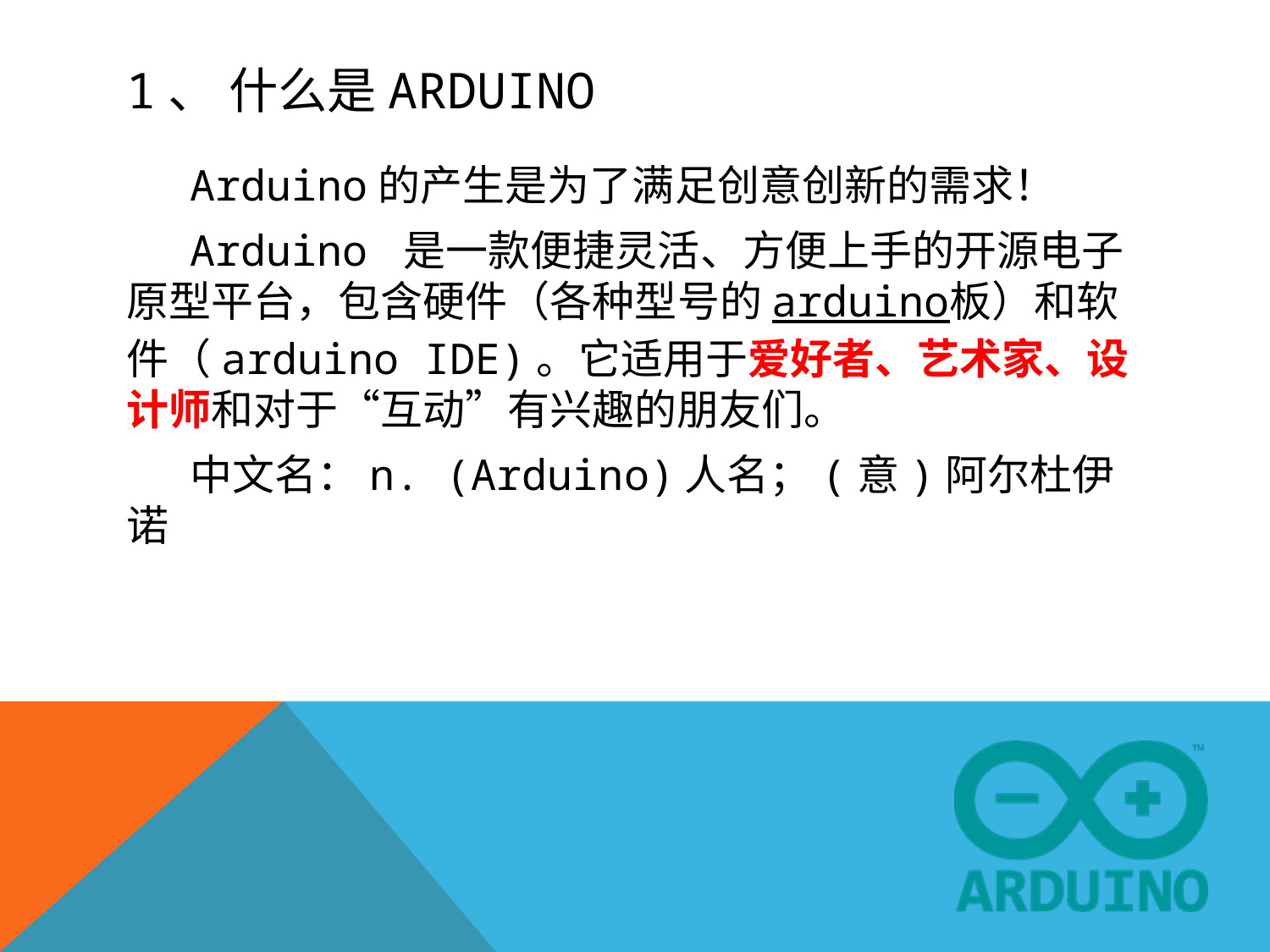

# 1、 什么是arduino
Arduino的产生是为了满足创意创新的需求！
Arduino 是一款便捷灵活、方便上手的开源电子原型平台，包含硬件（各种型号的arduino板）和软件（arduino IDE)。它适用于爱好者、艺术家、设计师和对于“互动”有兴趣的朋友们。
中文名：n. (Arduino)人名；(意)阿尔杜伊诺